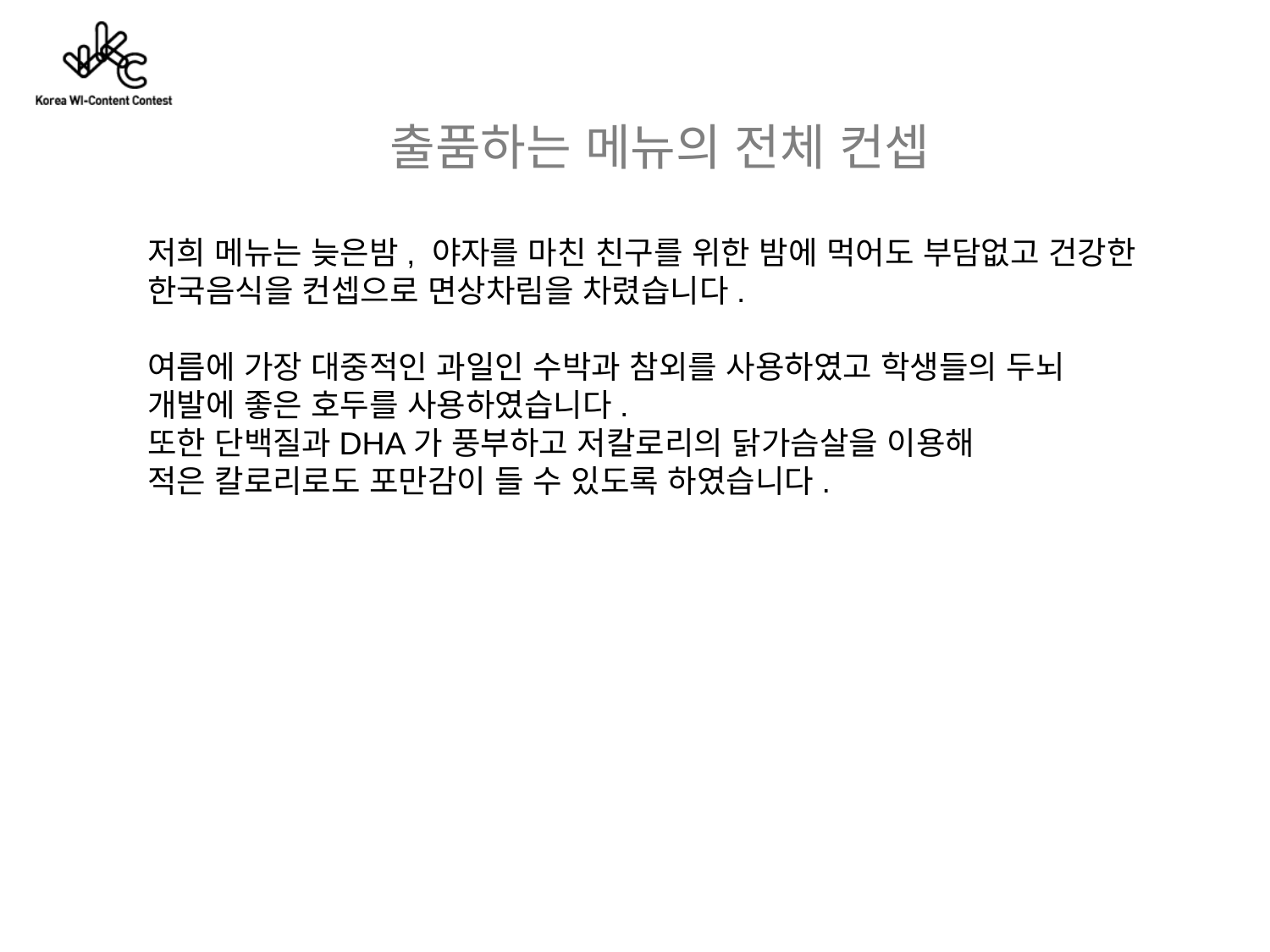

출품하는 메뉴의 전체 컨셉
저희 메뉴는 늦은밤, 야자를 마친 친구를 위한 밤에 먹어도 부담없고 건강한 한국음식을 컨셉으로 면상차림을 차렸습니다.

여름에 가장 대중적인 과일인 수박과 참외를 사용하였고 학생들의 두뇌 개발에 좋은 호두를 사용하였습니다.
또한 단백질과DHA가 풍부하고 저칼로리의 닭가슴살을 이용해
적은 칼로리로도 포만감이 들 수 있도록 하였습니다.